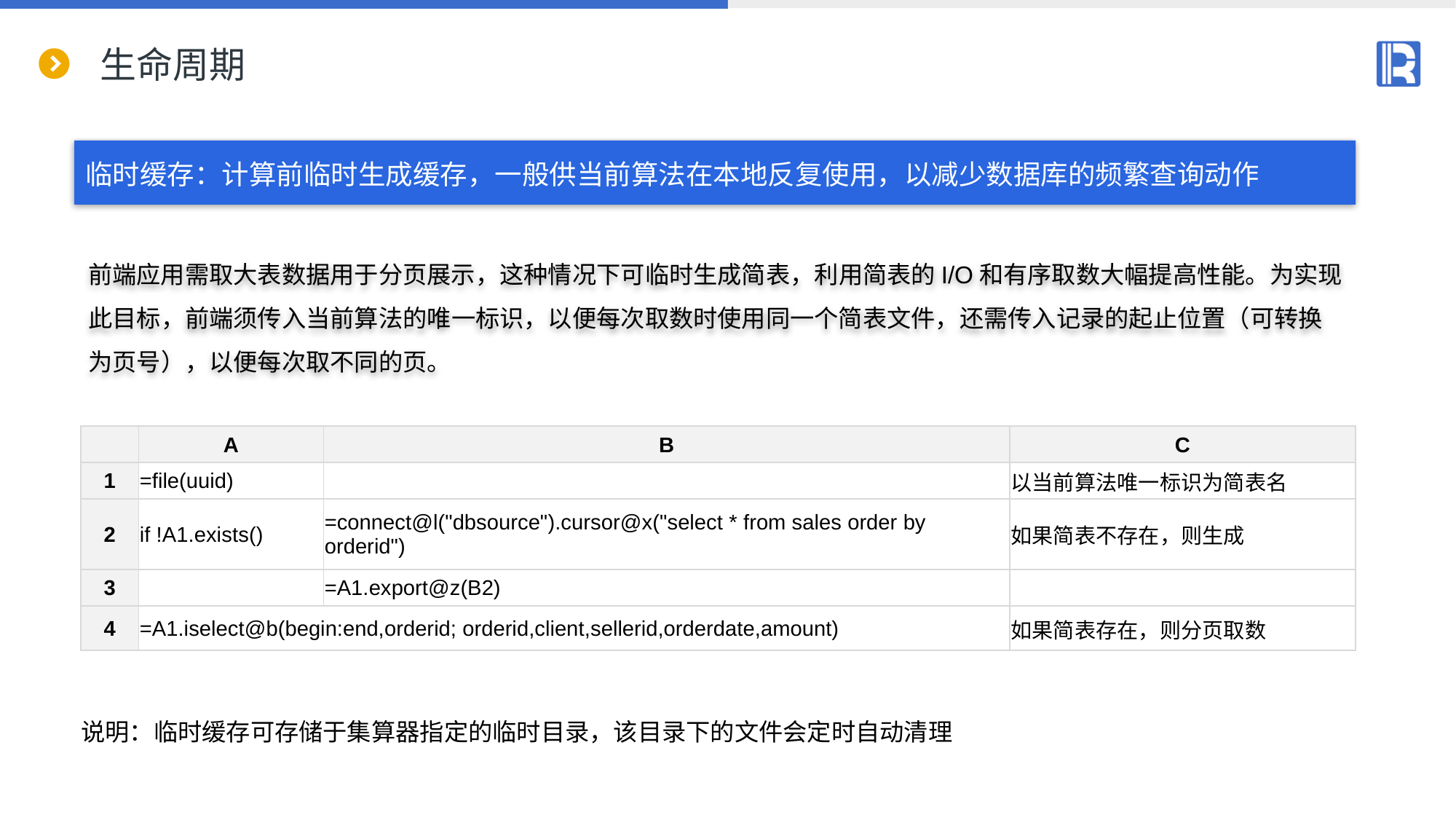

# 生命周期
临时缓存：计算前临时生成缓存，一般供当前算法在本地反复使用，以减少数据库的频繁查询动作
前端应用需取大表数据用于分页展示，这种情况下可临时生成简表，利用简表的I/O和有序取数大幅提高性能。为实现此目标，前端须传入当前算法的唯一标识，以便每次取数时使用同一个简表文件，还需传入记录的起止位置（可转换为页号），以便每次取不同的页。
|  | A | B | C |
| --- | --- | --- | --- |
| 1 | =file(uuid) |  | 以当前算法唯一标识为简表名 |
| 2 | if !A1.exists() | =connect@l("dbsource").cursor@x("select \* from sales order by orderid") | 如果简表不存在，则生成 |
| 3 |  | =A1.export@z(B2) |  |
| 4 | =A1.iselect@b(begin:end,orderid; orderid,client,sellerid,orderdate,amount) |  | 如果简表存在，则分页取数 |
说明：临时缓存可存储于集算器指定的临时目录，该目录下的文件会定时自动清理